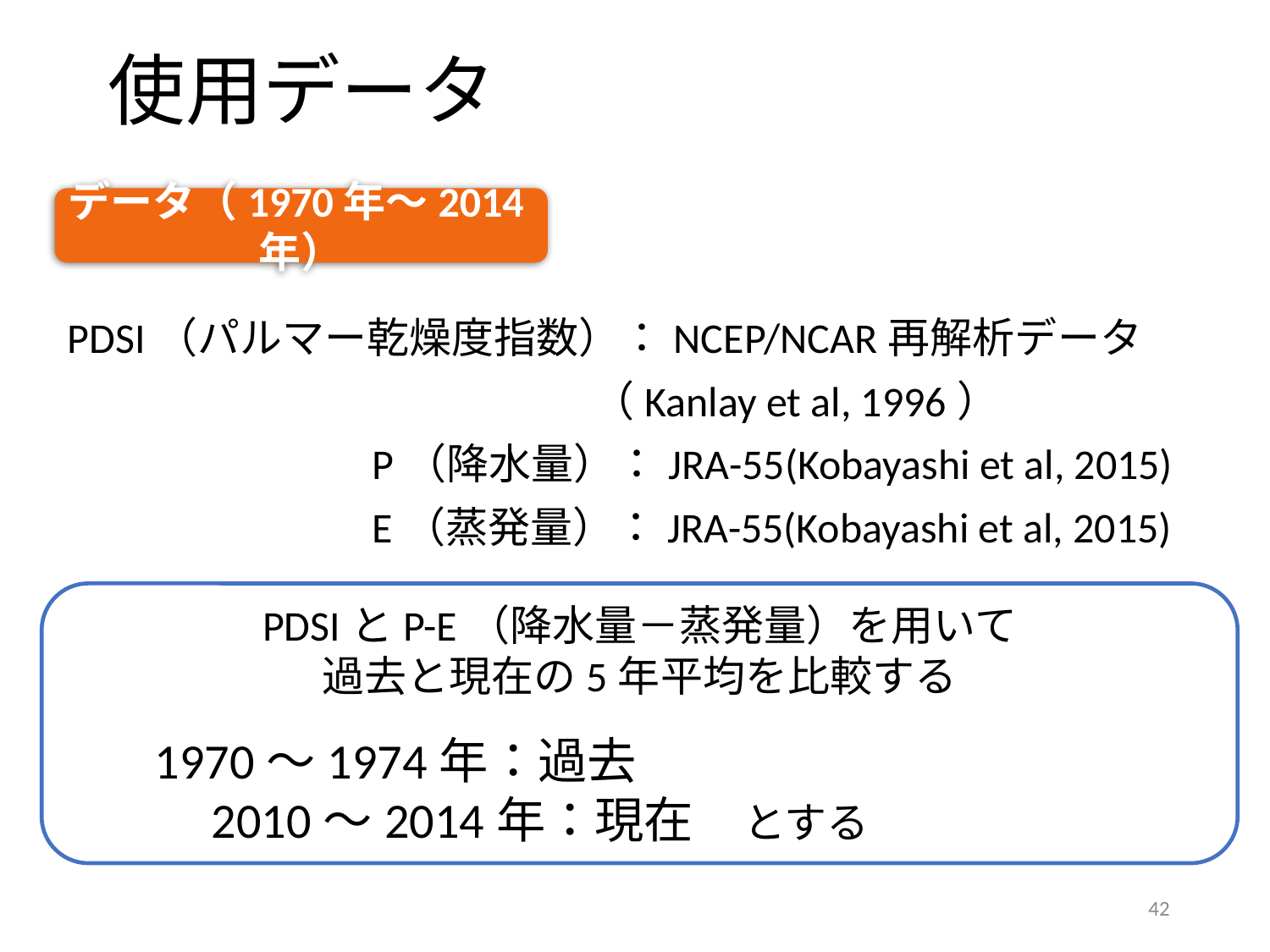

# 使用データ

PDSI（パルマー乾燥度指数）：NCEP/NCAR再解析データ
                                                      （Kanlay et al, 1996）
                                P（降水量）：JRA-55(Kobayashi et al, 2015)
                                E（蒸発量）：JRA-55(Kobayashi et al, 2015)

データ（1970年～2014年）
PDSIとP-E（降水量－蒸発量）を用いて
過去と現在の5年平均を比較する

        1970～1974年：過去
　　　 2010～2014年：現在      とする
42